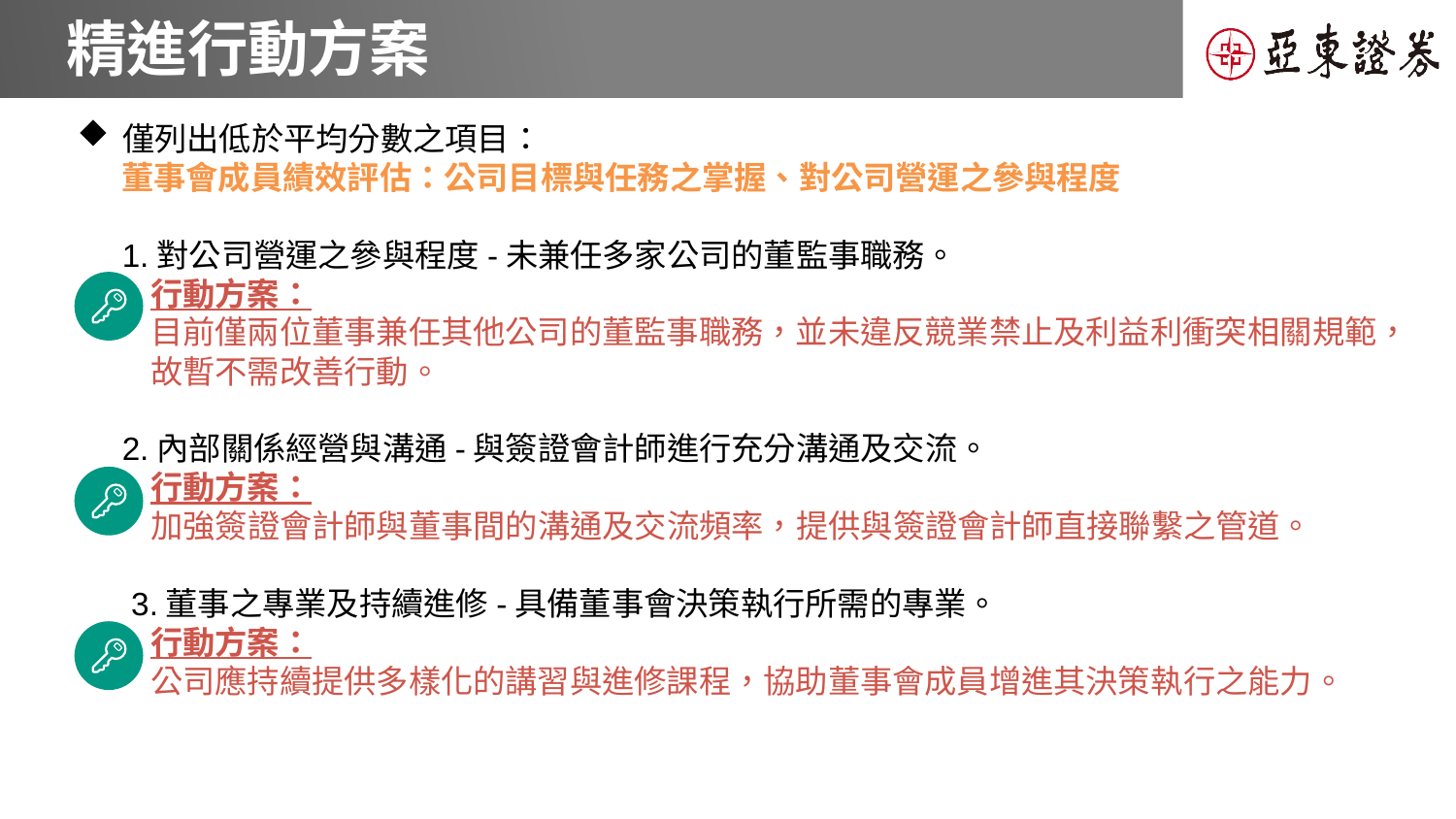

# 精進行動方案
僅列出低於平均分數之項目：
     董事會成員績效評估：公司目標與任務之掌握、對公司營運之參與程度

     1.對公司營運之參與程度-未兼任多家公司的董監事職務。
         行動方案：
         目前僅兩位董事兼任其他公司的董監事職務，並未違反競業禁止及利益利衝突相關規範，
         故暫不需改善行動。

     2.內部關係經營與溝通-與簽證會計師進行充分溝通及交流。
         行動方案：
         加強簽證會計師與董事間的溝通及交流頻率，提供與簽證會計師直接聯繫之管道。

      3.董事之專業及持續進修-具備董事會決策執行所需的專業。
         行動方案：
         公司應持續提供多樣化的講習與進修課程，協助董事會成員增進其決策執行之能力。